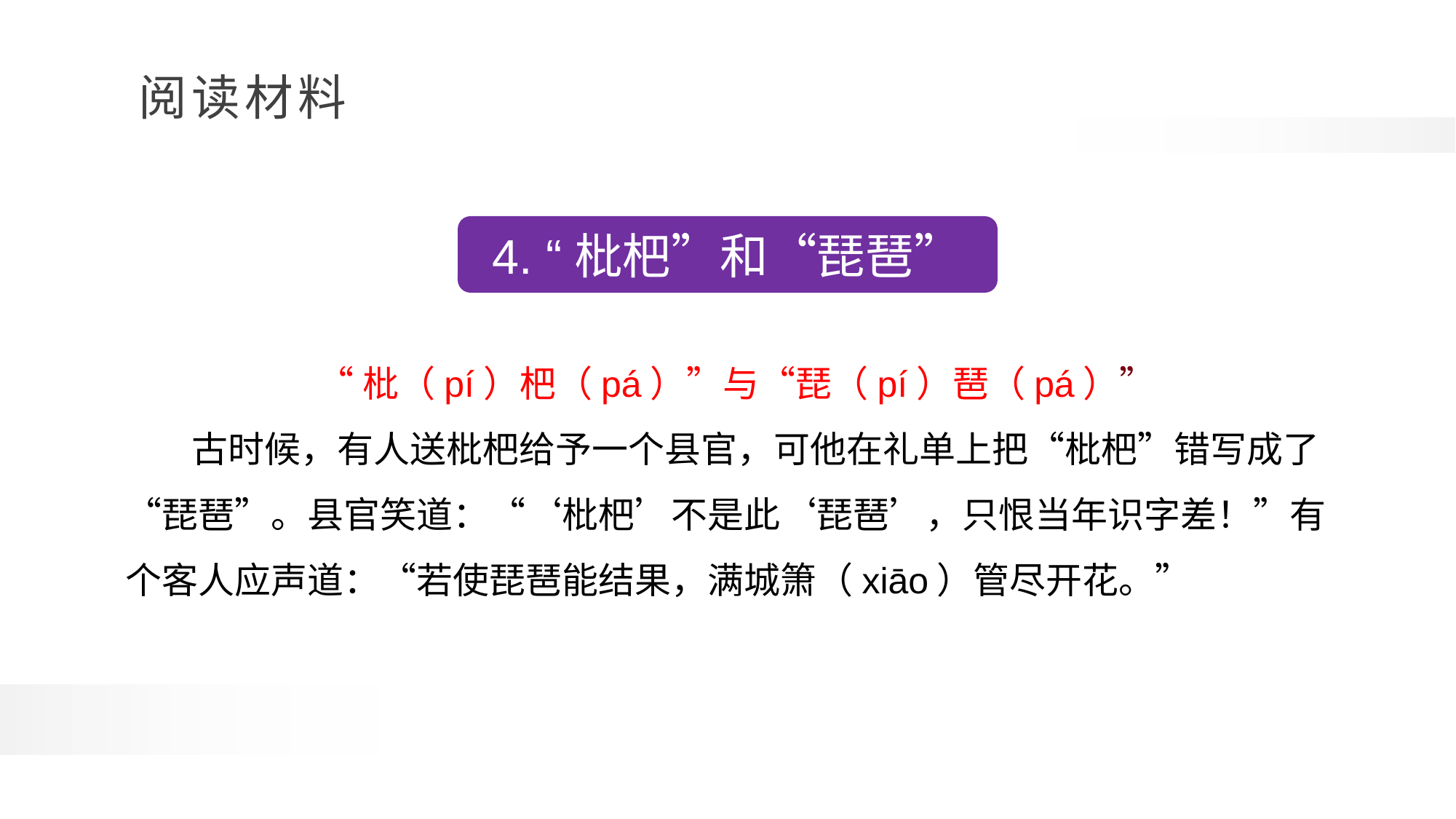

4. “枇杷”和“琵琶”
“枇（pí）杷（pá）”与“琵（pí）琶（pá）”
       古时候，有人送枇杷给予一个县官，可他在礼单上把“枇杷”错写成了“琵琶”。县官笑道：“‘枇杷’不是此‘琵琶’，只恨当年识字差！”有个客人应声道：“若使琵琶能结果，满城箫（xiāo）管尽开花。”